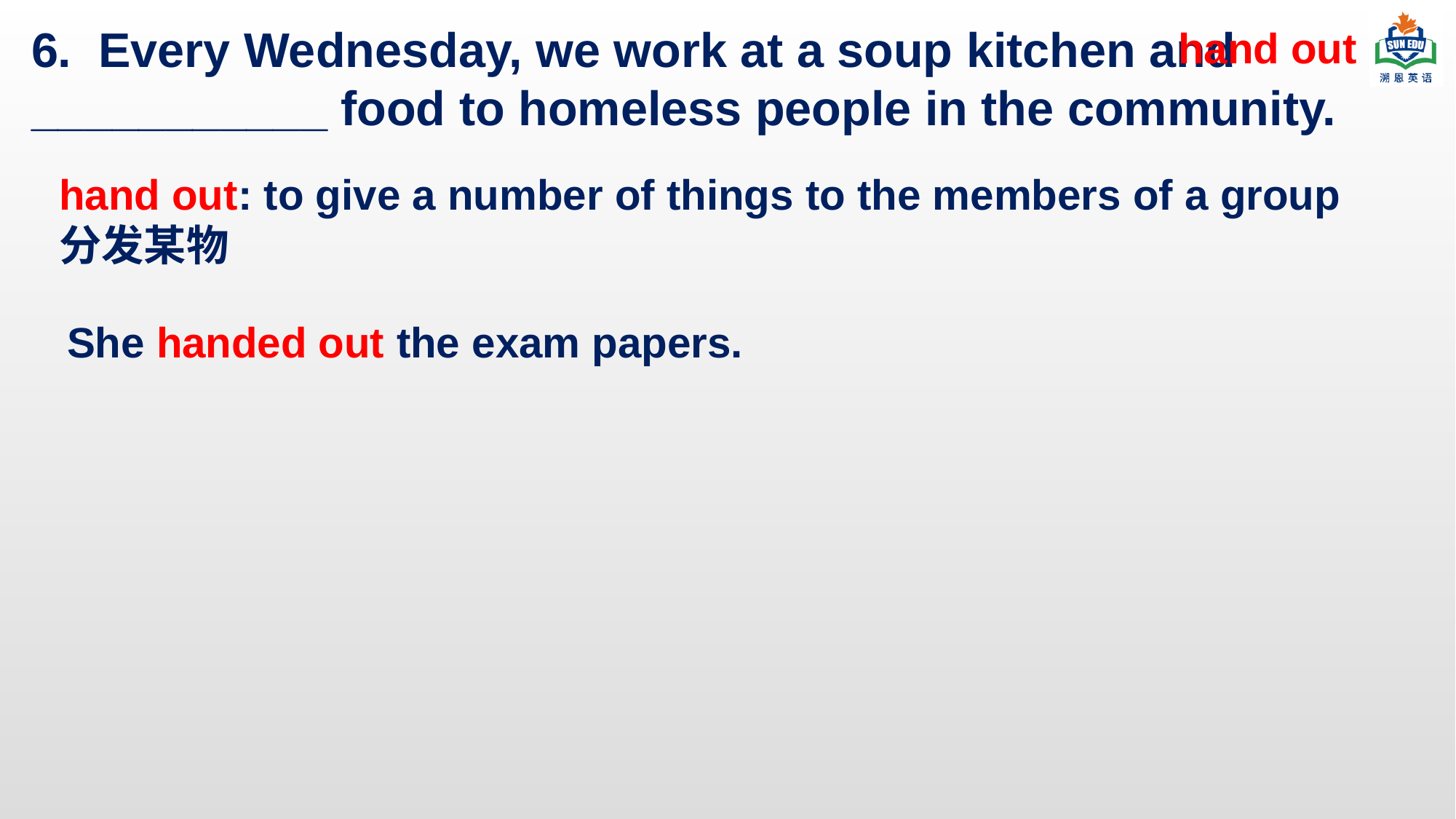

6.  Every Wednesday, we work at a soup kitchen and ___________ food to homeless people in the community.
hand out
hand out: to give a number of things to the members of a group
分发某物
She handed out the exam papers.